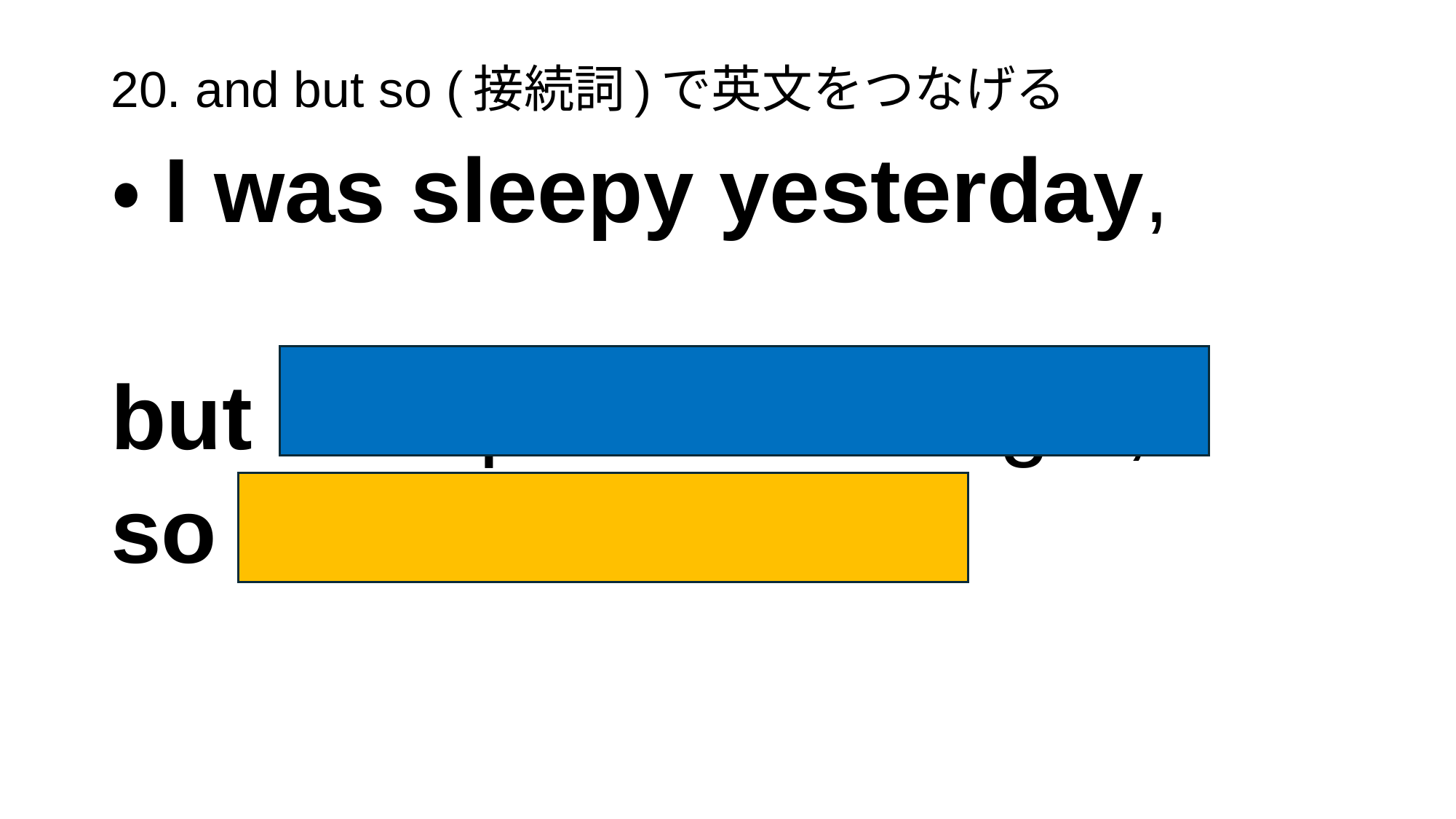

# 20. and but so (接続詞)で英文をつなげる
・I was sleepy yesterday,

but I *slept well last night,
so I feel good today.